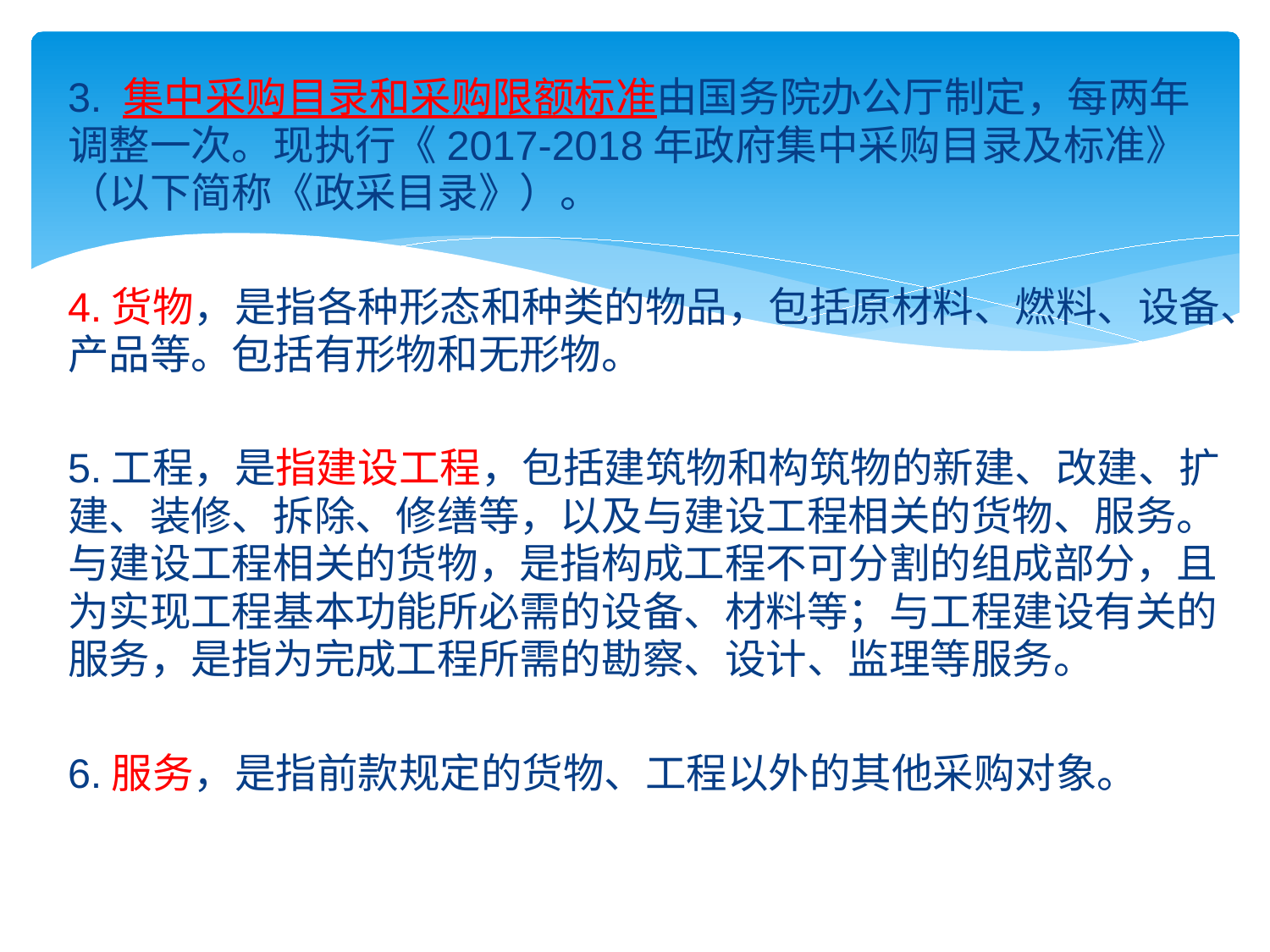

3. 集中采购目录和采购限额标准由国务院办公厅制定，每两年调整一次。现执行《2017-2018年政府集中采购目录及标准》（以下简称《政采目录》）。

4.货物，是指各种形态和种类的物品，包括原材料、燃料、设备、产品等。包括有形物和无形物。

5.工程，是指建设工程，包括建筑物和构筑物的新建、改建、扩建、装修、拆除、修缮等，以及与建设工程相关的货物、服务。与建设工程相关的货物，是指构成工程不可分割的组成部分，且为实现工程基本功能所必需的设备、材料等；与工程建设有关的服务，是指为完成工程所需的勘察、设计、监理等服务。

6.服务，是指前款规定的货物、工程以外的其他采购对象。